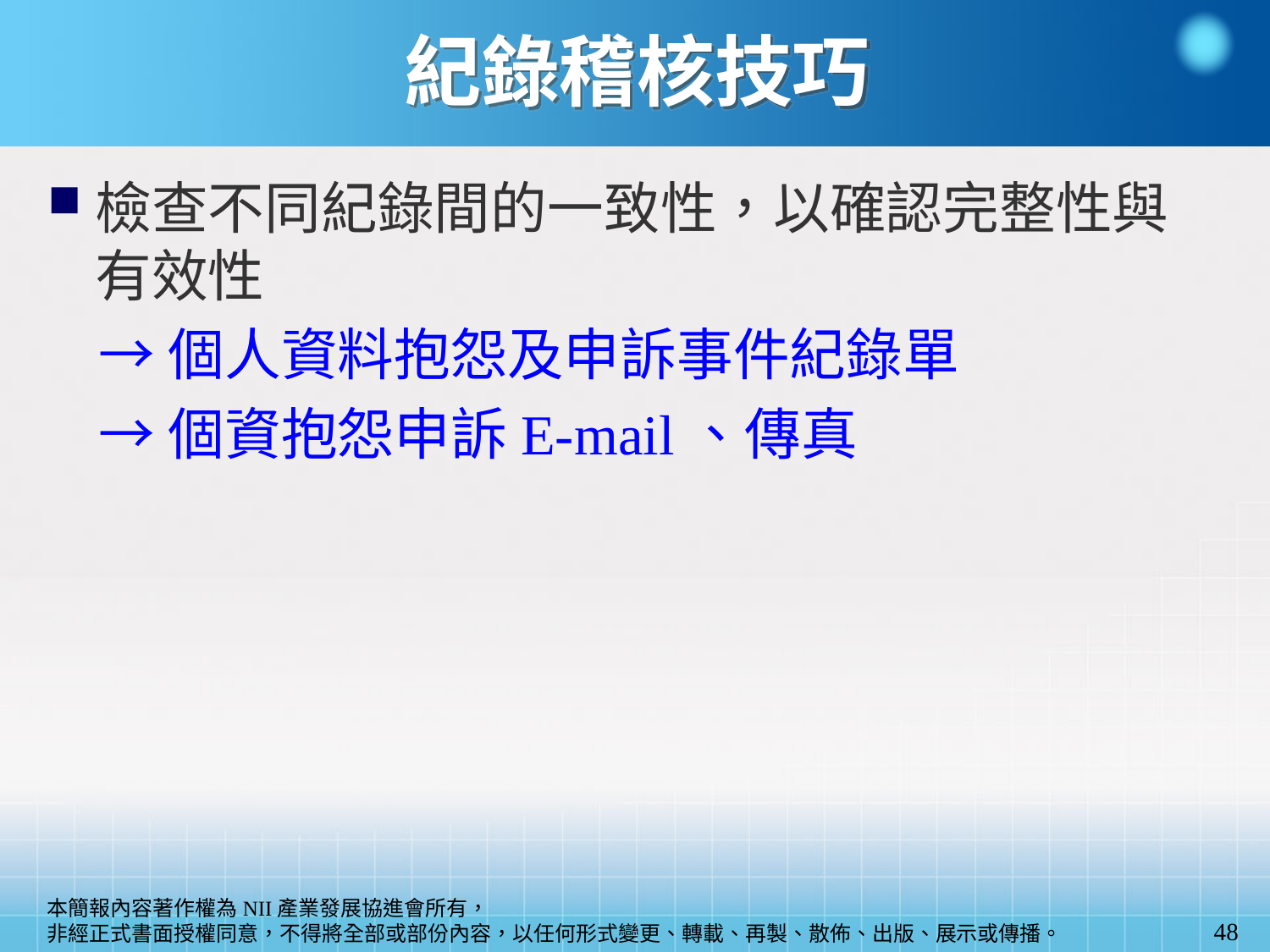

紀錄稽核技巧
檢查不同紀錄間的一致性，以確認完整性與有效性
    →個人資料抱怨及申訴事件紀錄單
    →個資抱怨申訴E-mail、傳真
48